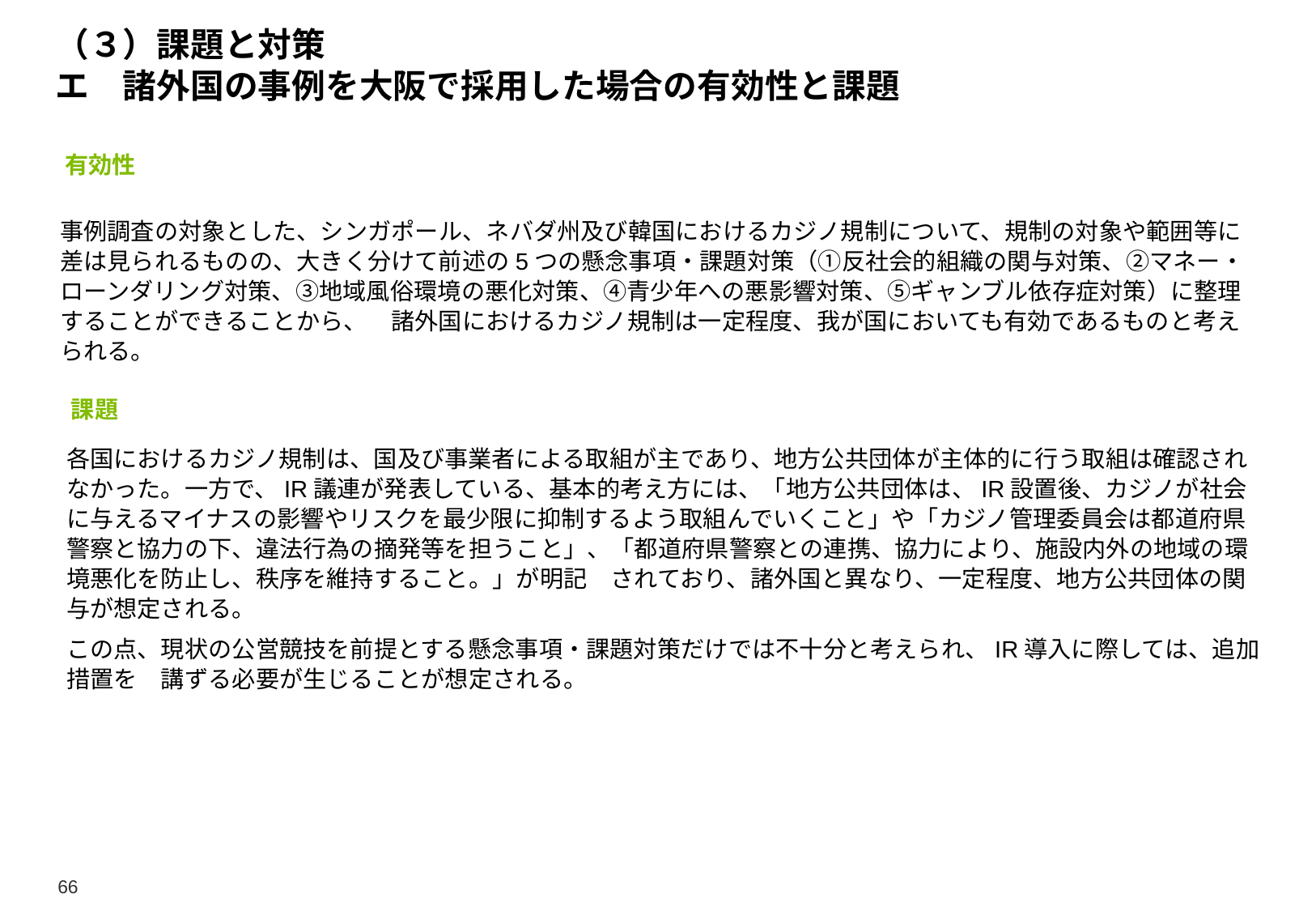

# （３）課題と対策 エ　諸外国の事例を大阪で採用した場合の有効性と課題
有効性
事例調査の対象とした、シンガポール、ネバダ州及び韓国におけるカジノ規制について、規制の対象や範囲等に差は見られるものの、大きく分けて前述の5つの懸念事項・課題対策（①反社会的組織の関与対策、②マネー・ローンダリング対策、③地域風俗環境の悪化対策、④青少年への悪影響対策、⑤ギャンブル依存症対策）に整理することができることから、　諸外国におけるカジノ規制は一定程度、我が国においても有効であるものと考えられる。
課題
各国におけるカジノ規制は、国及び事業者による取組が主であり、地方公共団体が主体的に行う取組は確認されなかった。一方で、IR議連が発表している、基本的考え方には、「地方公共団体は、IR設置後、カジノが社会に与えるマイナスの影響やリスクを最少限に抑制するよう取組んでいくこと」や「カジノ管理委員会は都道府県警察と協力の下、違法行為の摘発等を担うこと」、「都道府県警察との連携、協力により、施設内外の地域の環境悪化を防止し、秩序を維持すること。」が明記　されており、諸外国と異なり、一定程度、地方公共団体の関与が想定される。
この点、現状の公営競技を前提とする懸念事項・課題対策だけでは不十分と考えられ、IR導入に際しては、追加措置を　講ずる必要が生じることが想定される。
66